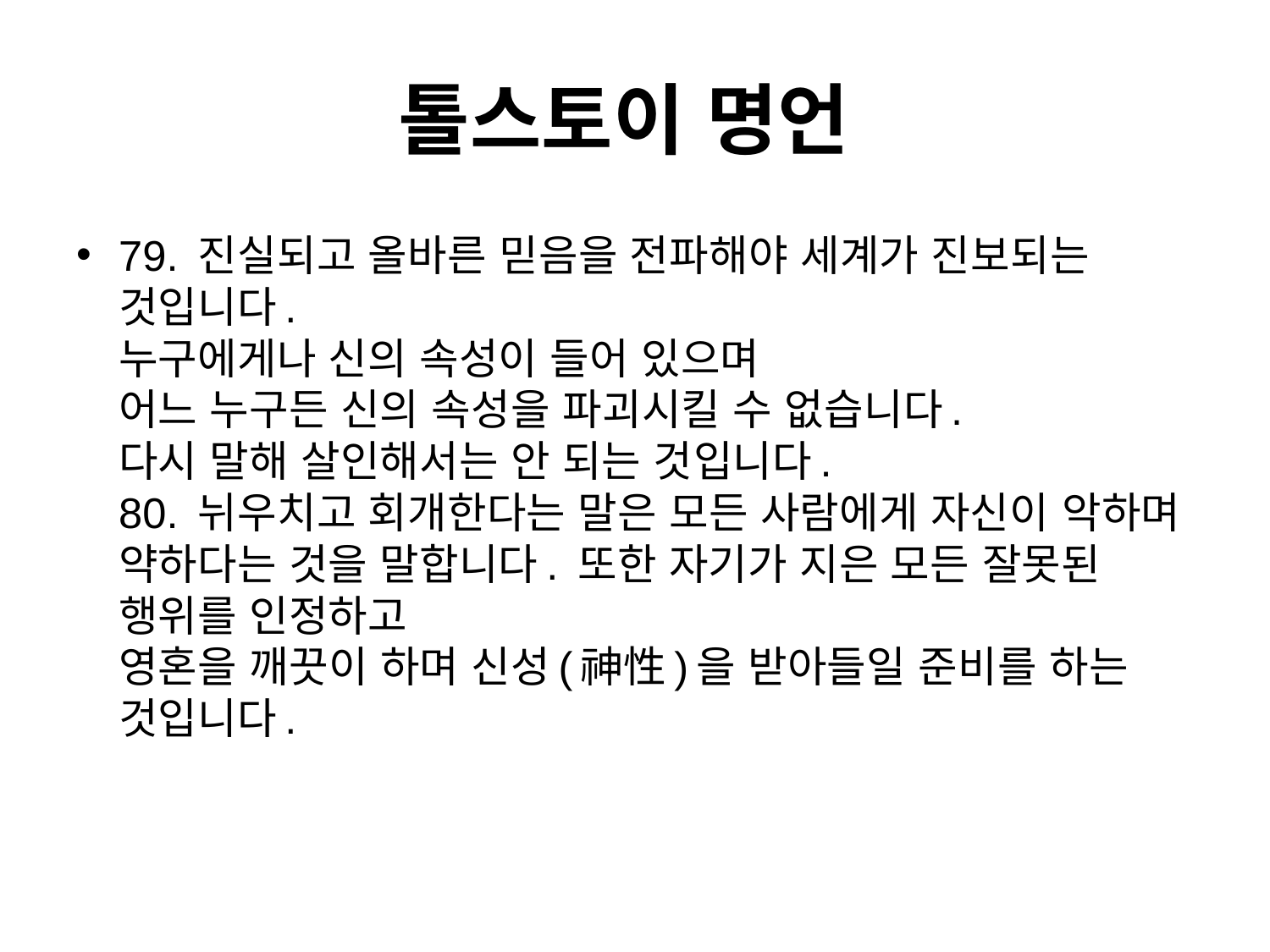

# 톨스토이 명언
79. 진실되고 올바른 믿음을 전파해야 세계가 진보되는 것입니다.
누구에게나 신의 속성이 들어 있으며
어느 누구든 신의 속성을 파괴시킬 수 없습니다.
다시 말해 살인해서는 안 되는 것입니다.
80. 뉘우치고 회개한다는 말은 모든 사람에게 자신이 악하며
약하다는 것을 말합니다. 또한 자기가 지은 모든 잘못된 행위를 인정하고
영혼을 깨끗이 하며 신성(神性)을 받아들일 준비를 하는 것입니다.